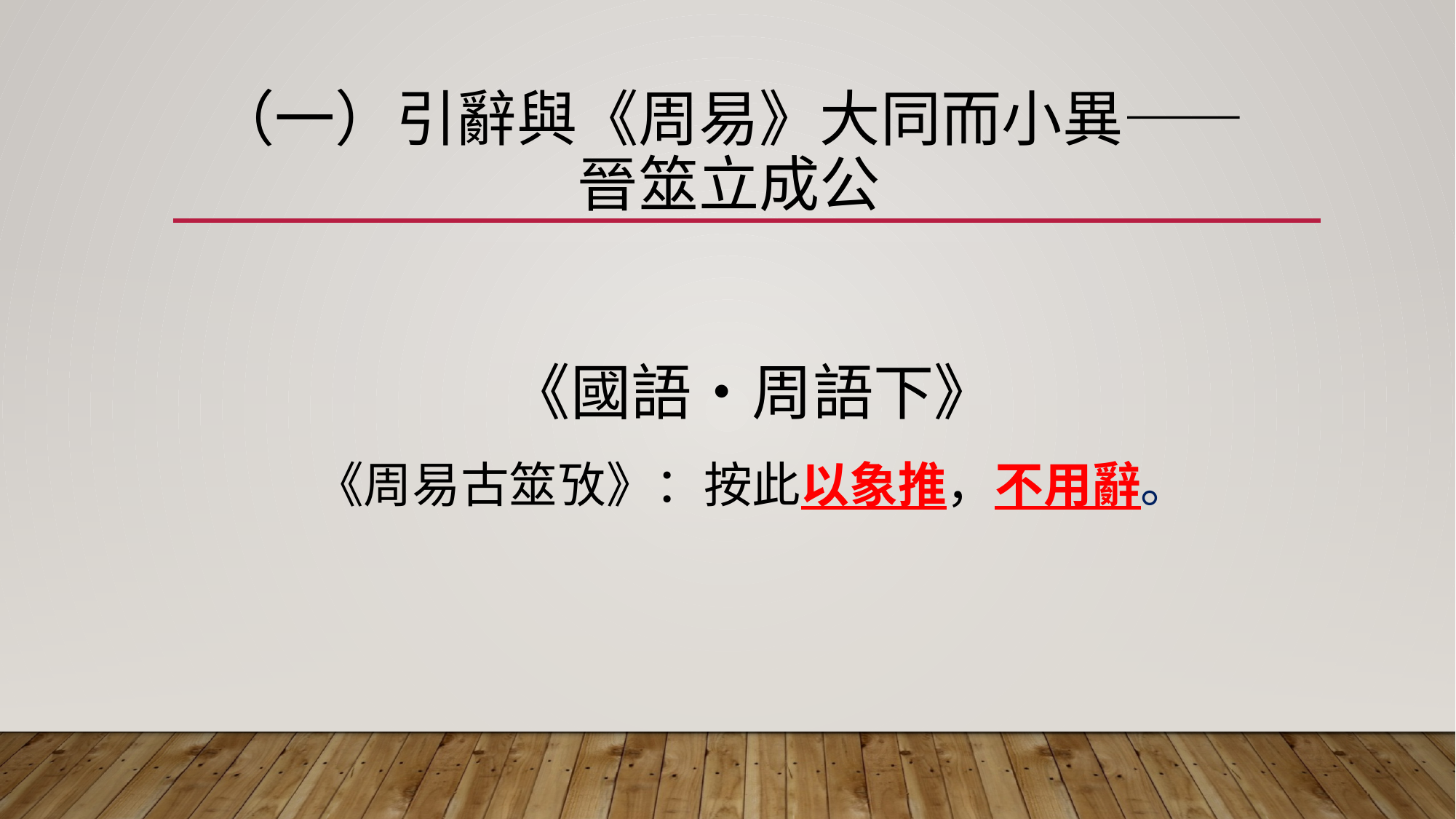

# （一）引辭與《周易》大同而小異—— 晉筮立成公

《國語•周語下》
《周易古筮攷》：按此以象推，不用辭。